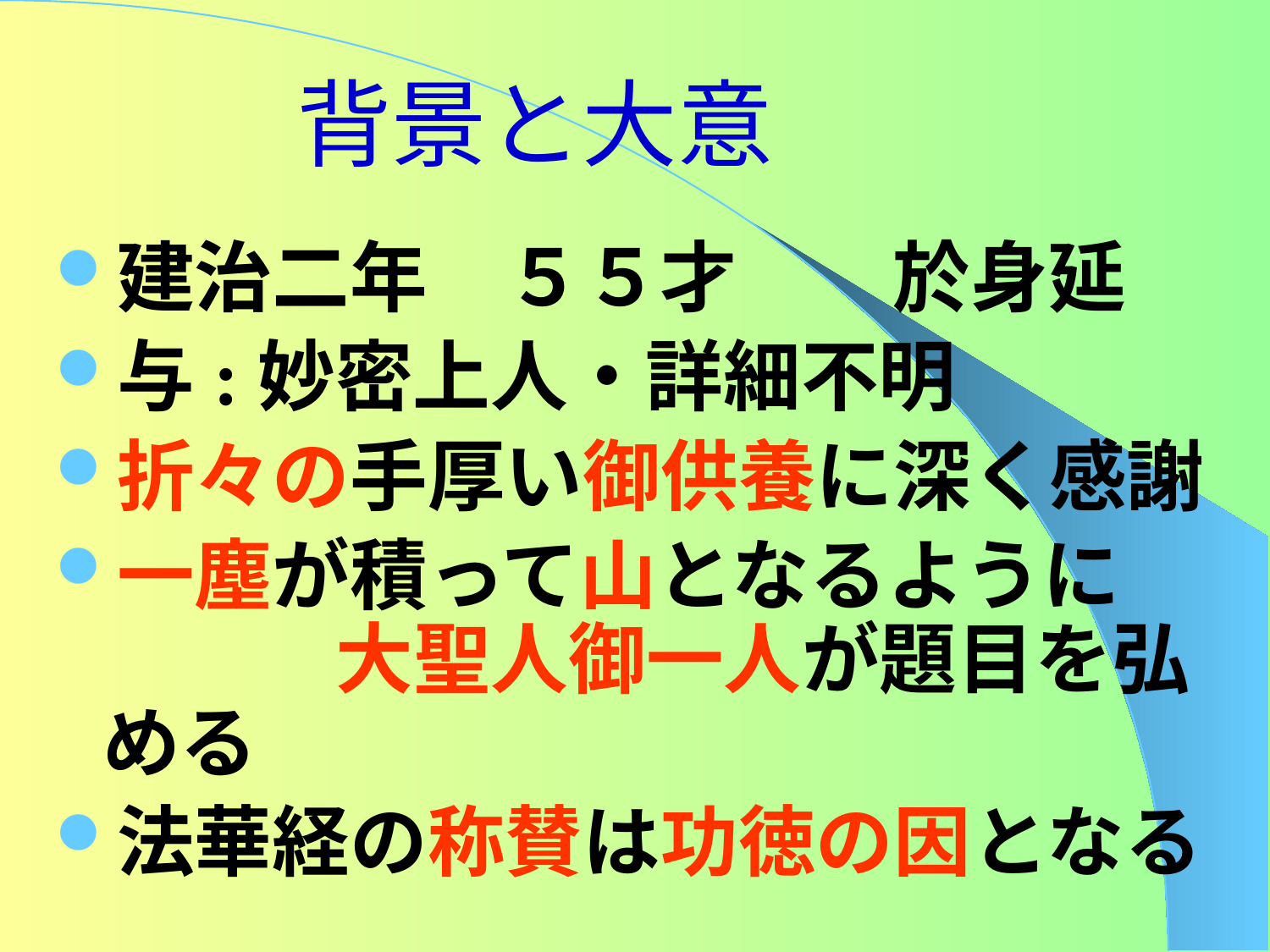

# 背景と大意
建治二年　５５才　　於身延
与:妙密上人・詳細不明
折々の手厚い御供養に深く感謝
一塵が積って山となるように　　　　大聖人御一人が題目を弘める
法華経の称賛は功徳の因となる